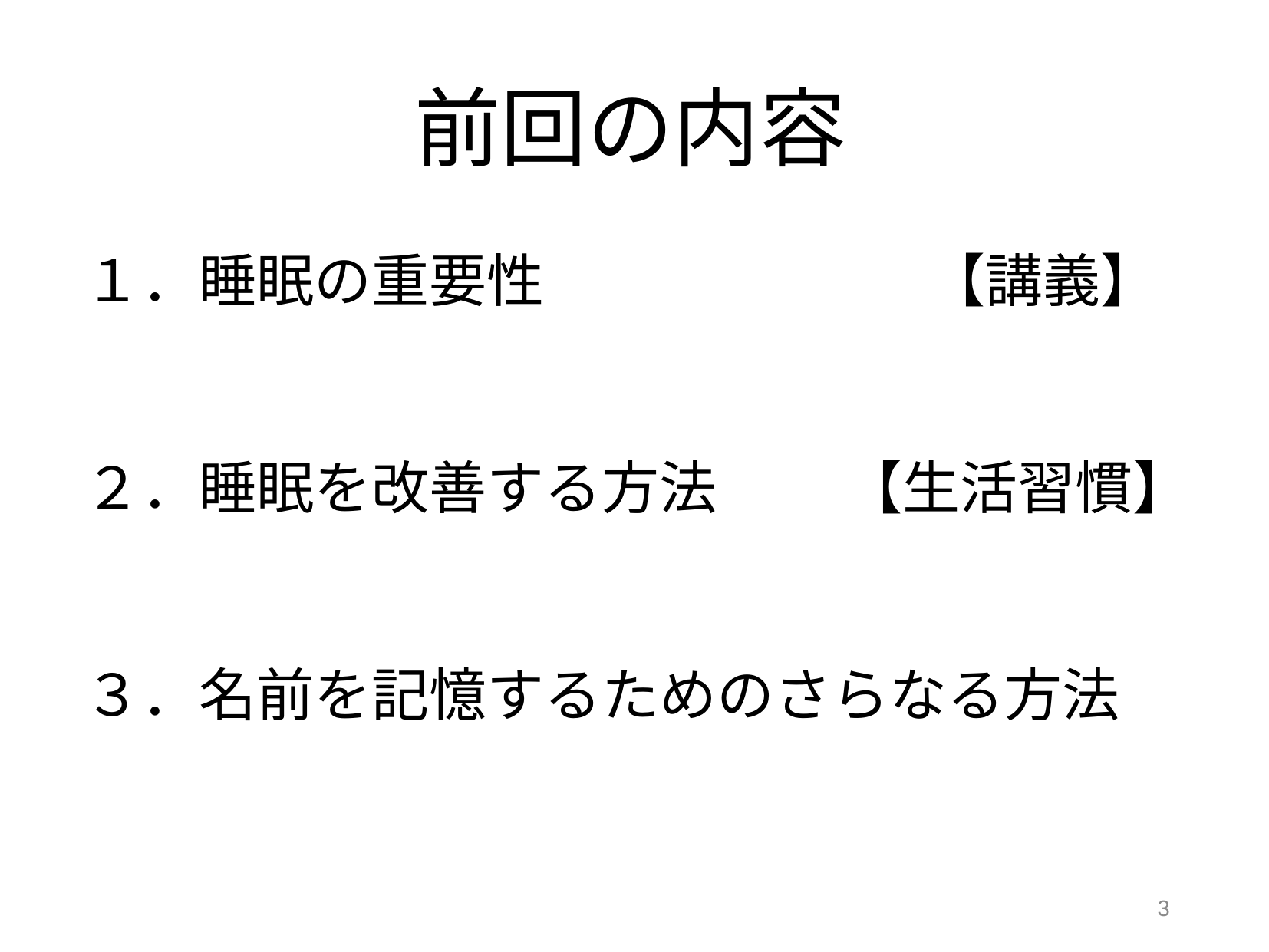

# 前回の内容
１．睡眠の重要性　　　　 　 　 【講義】

２．睡眠を改善する方法　　 【生活習慣】

３．名前を記憶するためのさらなる方法
　　　　　　　　　　　　　 【補完手段】
3